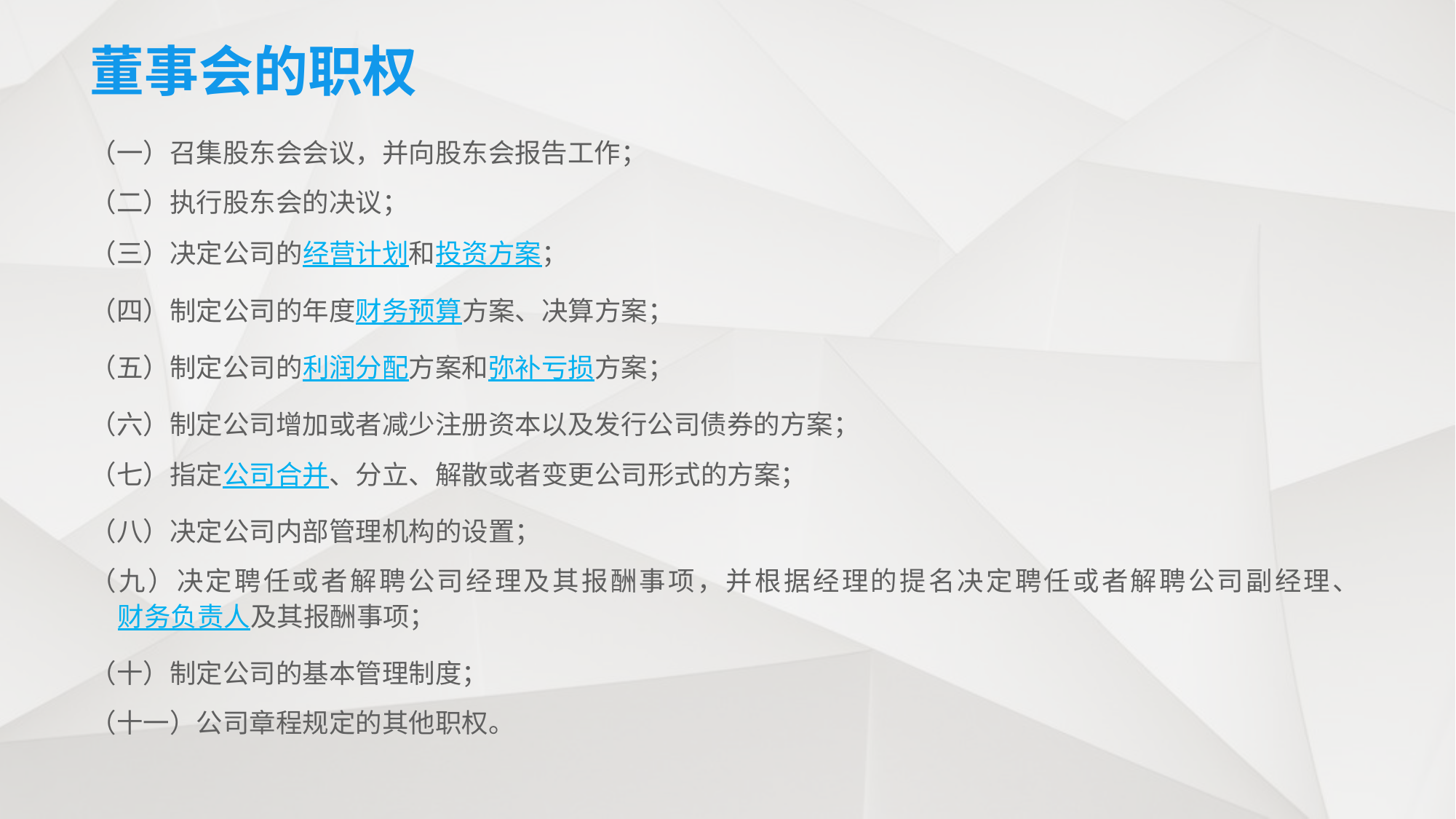

# 董事会的职权
（一）召集股东会会议，并向股东会报告工作；
（二）执行股东会的决议；
（三）决定公司的经营计划和投资方案；
（四）制定公司的年度财务预算方案、决算方案；
（五）制定公司的利润分配方案和弥补亏损方案；
（六）制定公司增加或者减少注册资本以及发行公司债券的方案；
（七）指定公司合并、分立、解散或者变更公司形式的方案；
（八）决定公司内部管理机构的设置；
（九）决定聘任或者解聘公司经理及其报酬事项，并根据经理的提名决定聘任或者解聘公司副经理、财务负责人及其报酬事项；
（十）制定公司的基本管理制度；
（十一）公司章程规定的其他职权。